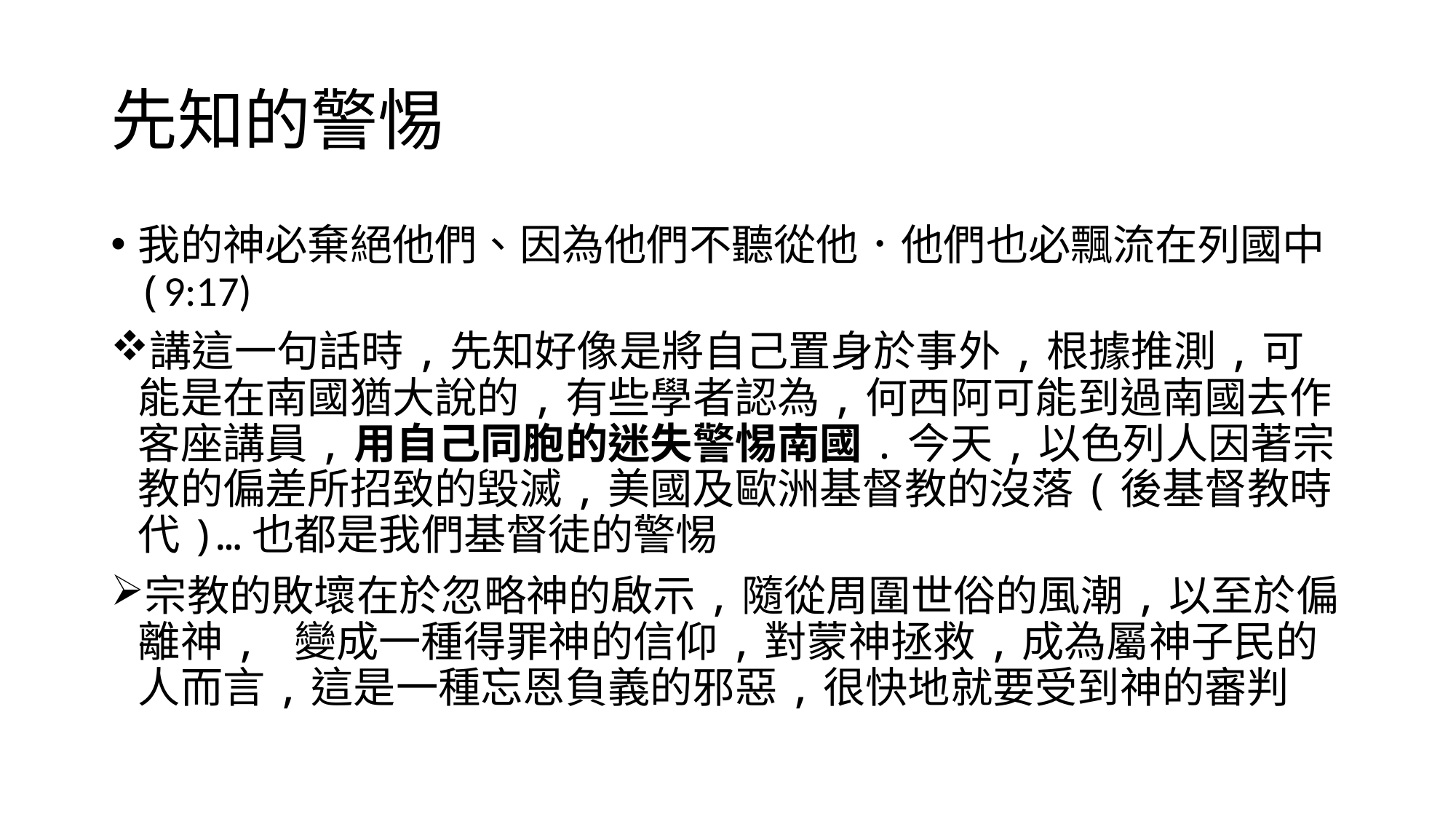

# 先知的警惕
我的神必棄絕他們、因為他們不聽從他．他們也必飄流在列國中(9:17)
講這一句話時,先知好像是將自己置身於事外,根據推測,可能是在南國猶大說的,有些學者認為,何西阿可能到過南國去作客座講員,用自己同胞的迷失警惕南國.今天,以色列人因著宗教的偏差所招致的毀滅,美國及歐洲基督教的沒落(後基督教時代)…也都是我們基督徒的警惕
宗教的敗壞在於忽略神的啟示,隨從周圍世俗的風潮,以至於偏離神, 變成一種得罪神的信仰,對蒙神拯救,成為屬神子民的人而言,這是一種忘恩負義的邪惡,很快地就要受到神的審判